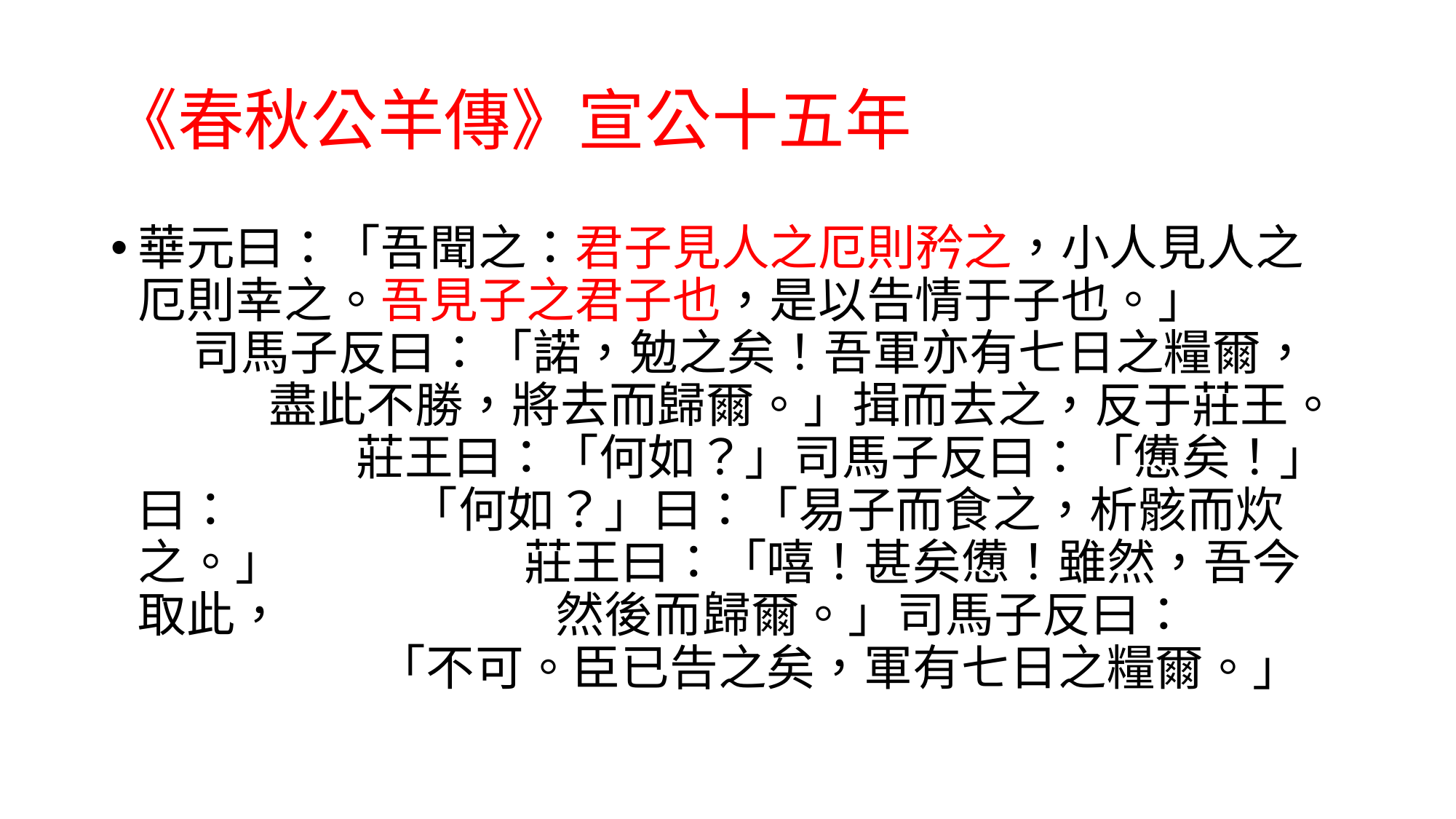

# 《春秋公羊傳》宣公十五年
華元曰：「吾聞之：君子見人之厄則矜之，小人見人之厄則幸之。吾見子之君子也，是以告情于子也。」                  司馬子反曰：「諾，勉之矣！吾軍亦有七日之糧爾，                盡此不勝，將去而歸爾。」揖而去之，反于莊王。                     莊王曰：「何如？」司馬子反曰：「憊矣！」曰：                「何如？」曰：「易子而食之，析骸而炊之。」                      莊王曰：「嘻！甚矣憊！雖然，吾今取此，                         然後而歸爾。」司馬子反曰：                                     「不可。臣已告之矣，軍有七日之糧爾。」